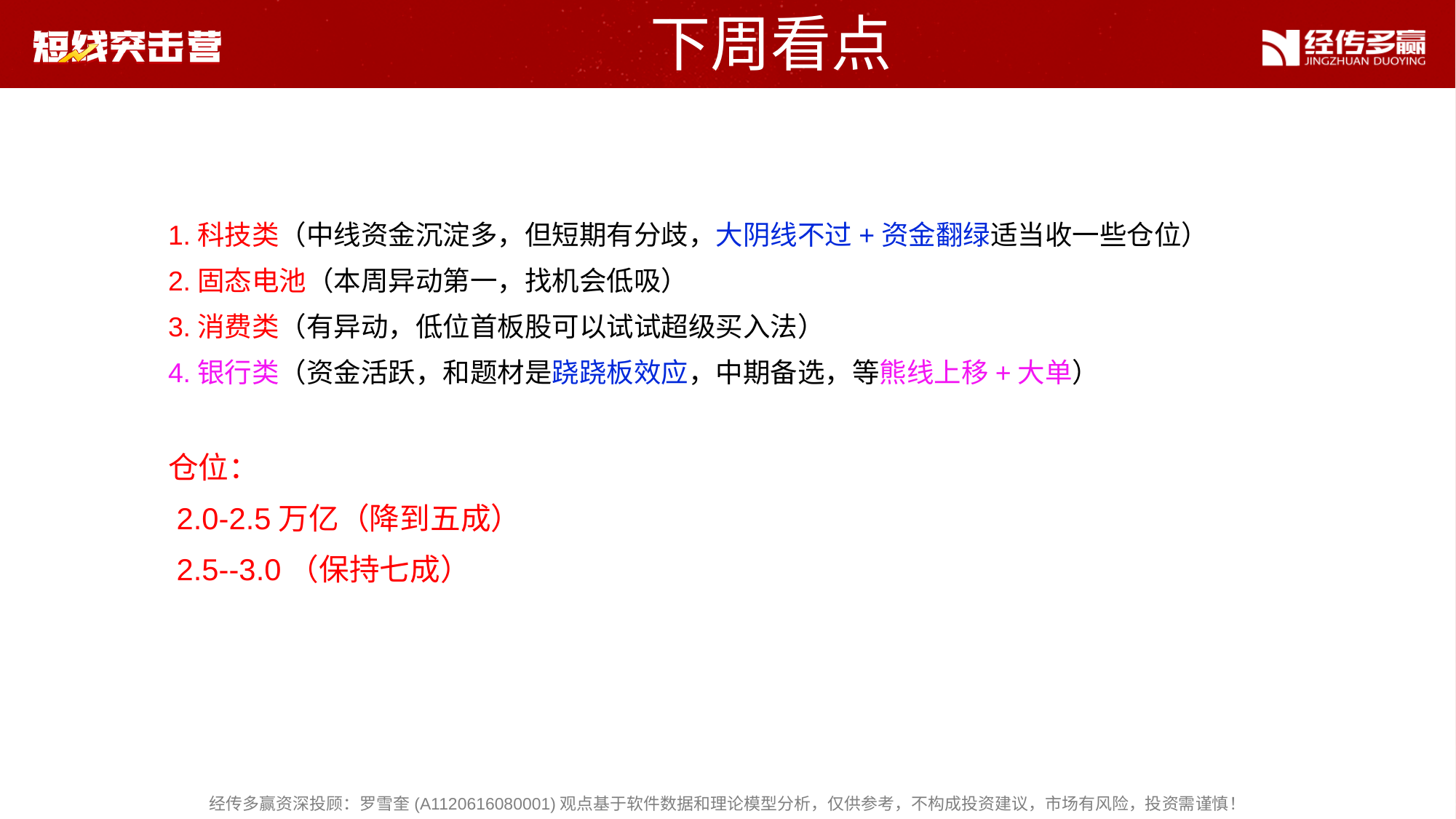

下周看点
1.科技类（中线资金沉淀多，但短期有分歧，大阴线不过+资金翻绿适当收一些仓位）
2.固态电池（本周异动第一，找机会低吸）
3.消费类（有异动，低位首板股可以试试超级买入法）
4.银行类（资金活跃，和题材是跷跷板效应，中期备选，等熊线上移+大单）

仓位：
 2.0-2.5万亿（降到五成）
 2.5--3.0（保持七成）